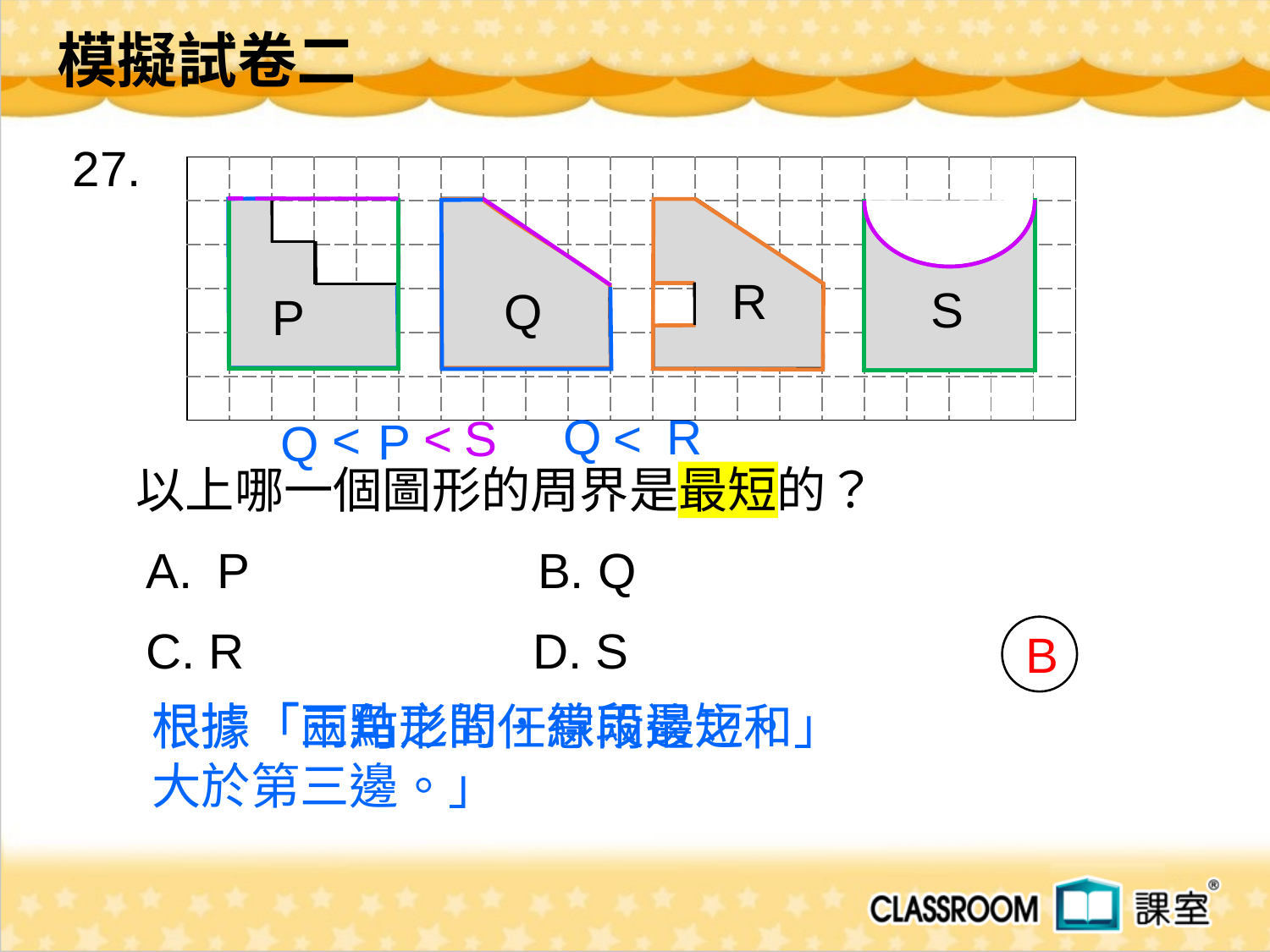

模擬試卷二
27.

以上哪一個圖形的周界是最短的？
P                     B. Q
C. R                     D. S

|  |  |  |  |  |  |  |  |  |  |  |  |  |  |  |  |  |  |  |  |  |
| --- | --- | --- | --- | --- | --- | --- | --- | --- | --- | --- | --- | --- | --- | --- | --- | --- | --- | --- | --- | --- |
|  |  |  |  |  |  |  |  |  |  |  |  |  |  |  |  |  |  |  |  |  |
|  |  |  |  |  |  |  |  |  |  |  |  |  |  |  |  |  |  |  |  |  |
|  |  |  |  |  |  |  |  |  |  |  |  |  |  |  |  |  |  |  |  |  |
|  |  |  |  |  |  |  |  |  |  |  |  |  |  |  |  |  |  |  |  |  |
|  |  |  |  |  |  |  |  |  |  |  |  |  |  |  |  |  |  |  |  |  |

R
S
Q
P

Q
R
<
S
<
<
P
Q

B
根據「兩點之間，線段最短。」
根據「三角形的任意兩邊之和
大於第三邊。」